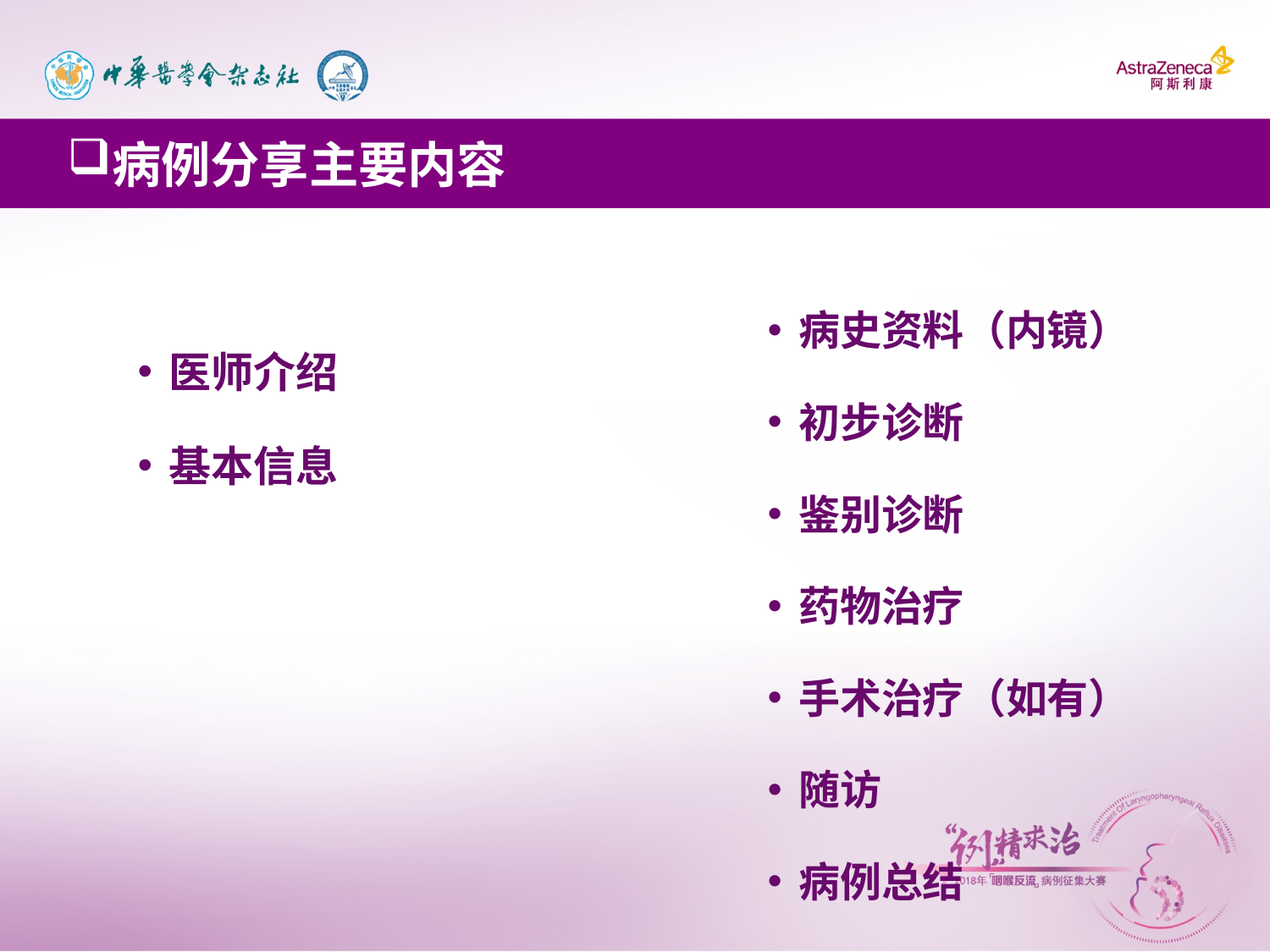

病例分享主要内容
病史资料（内镜）
初步诊断
鉴别诊断
药物治疗
手术治疗（如有）
随访
病例总结
医师介绍
基本信息